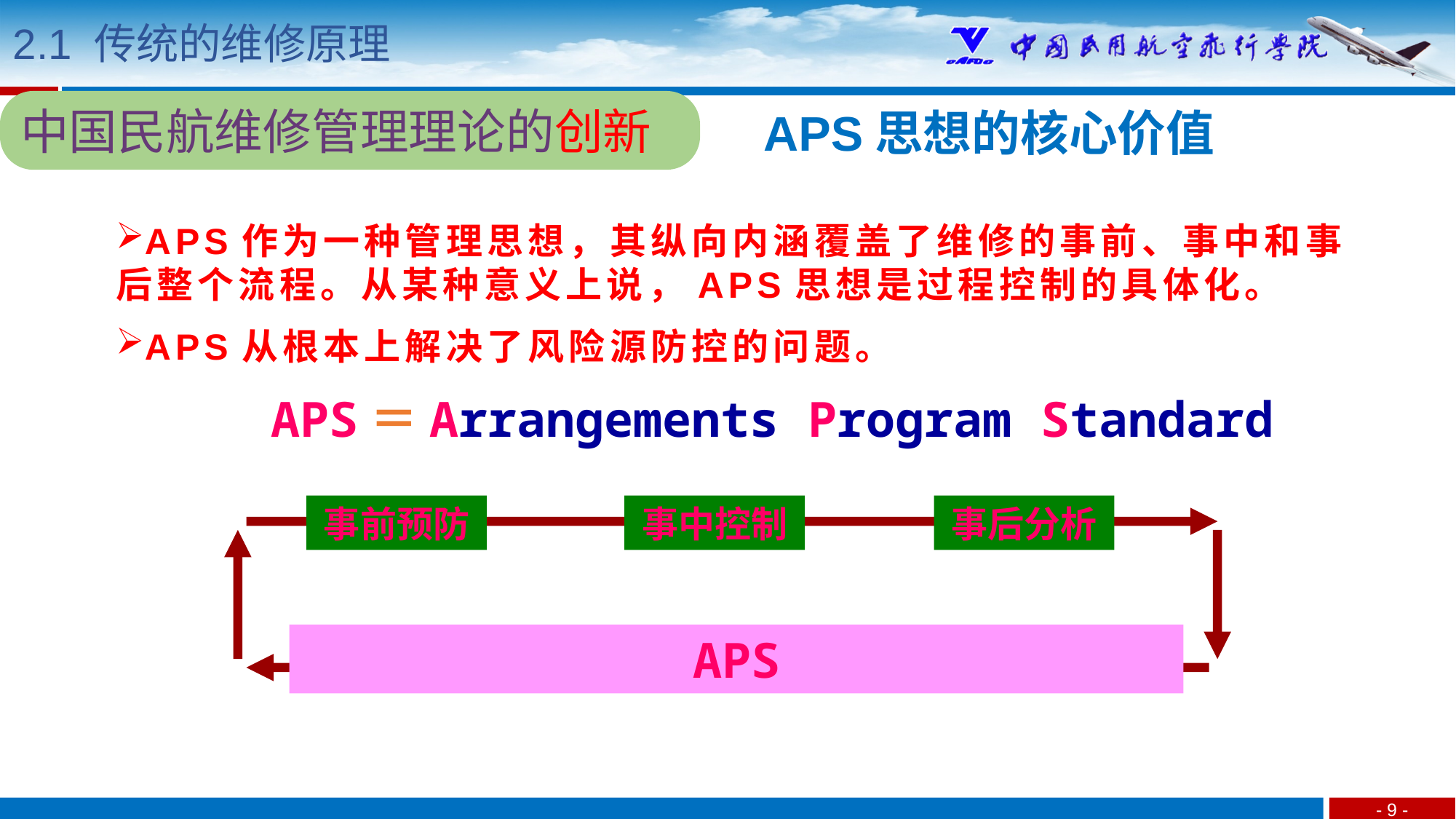

2.1 传统的维修原理
中国民航维修管理理论的创新
APS思想的核心价值
APS作为一种管理思想，其纵向内涵覆盖了维修的事前、事中和事后整个流程。从某种意义上说，APS思想是过程控制的具体化。
APS从根本上解决了风险源防控的问题。

APS＝Arrangements Program Standard
事前预防
事中控制
事后分析

APS